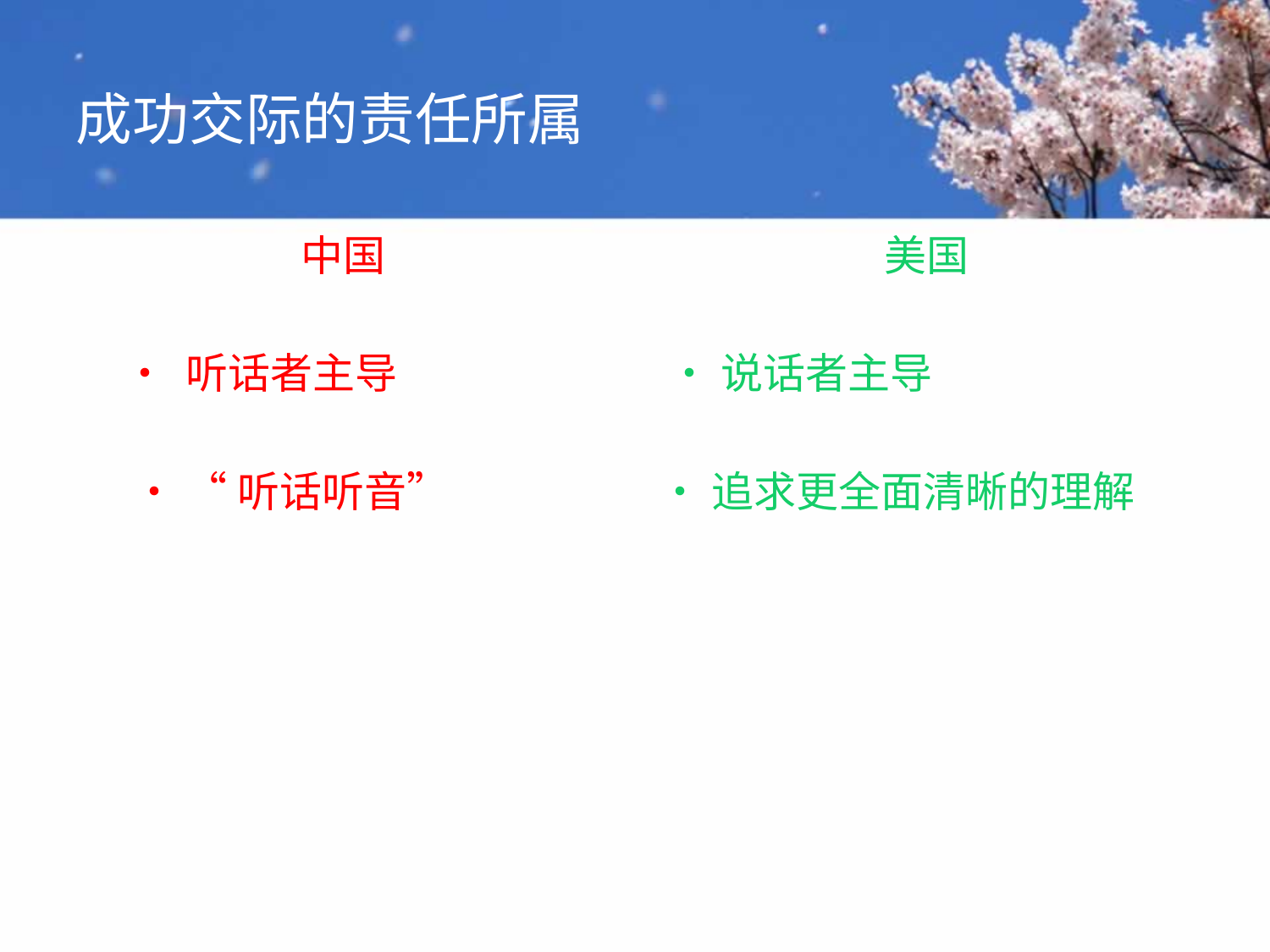

# 成功交际的责任所属
中国

     • 听话者主导

      • “听话听音”
美国

 •说话者主导

•追求更全面清晰的理解